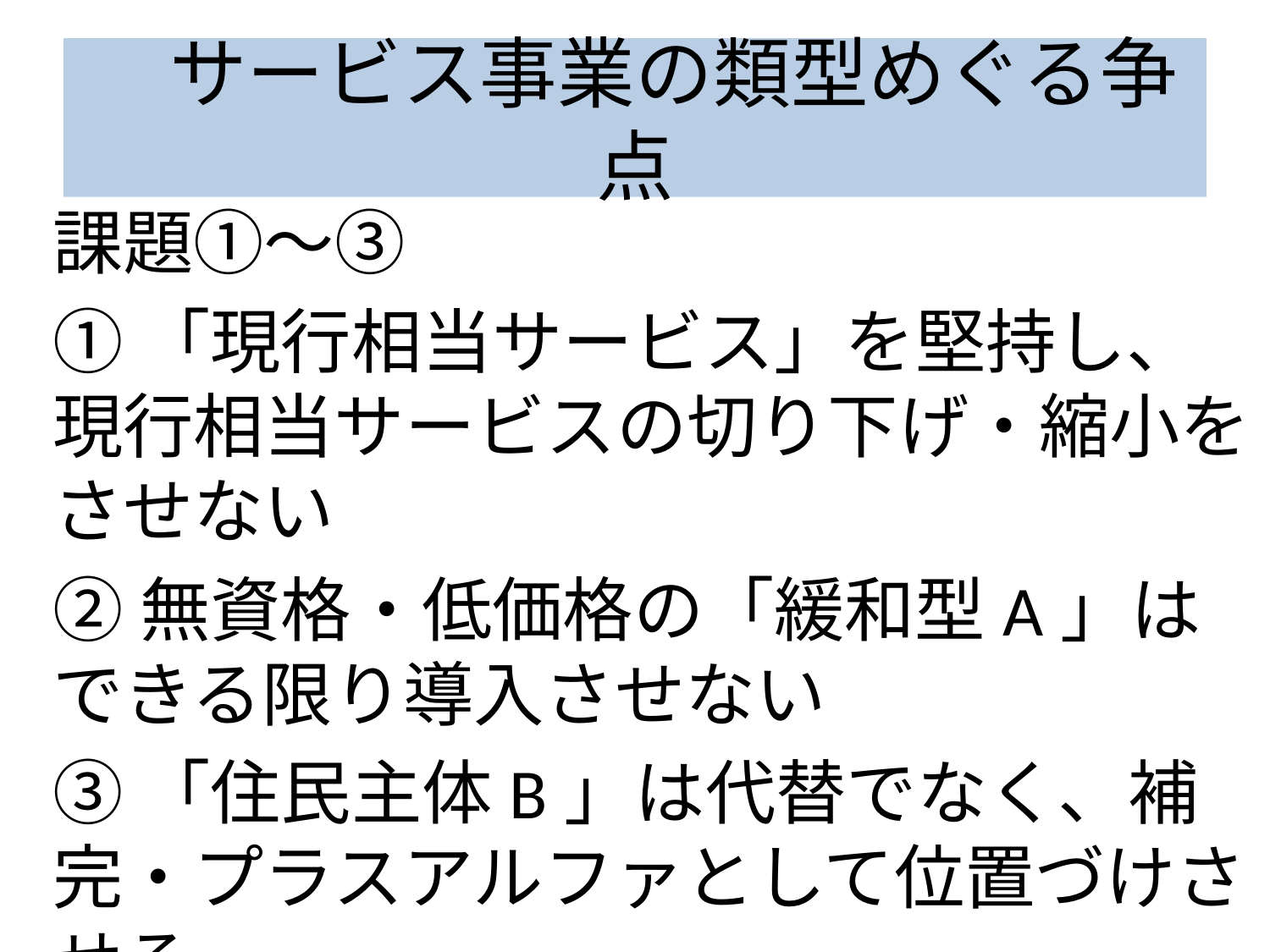

# サービス事業の類型めぐる争点
課題①～③
①「現行相当サービス」を堅持し、現行相当サービスの切り下げ・縮小をさせない
②無資格・低価格の「緩和型A」はできる限り導入させない
③「住民主体B」は代替でなく、補完・プラスアルファとして位置づけさせる